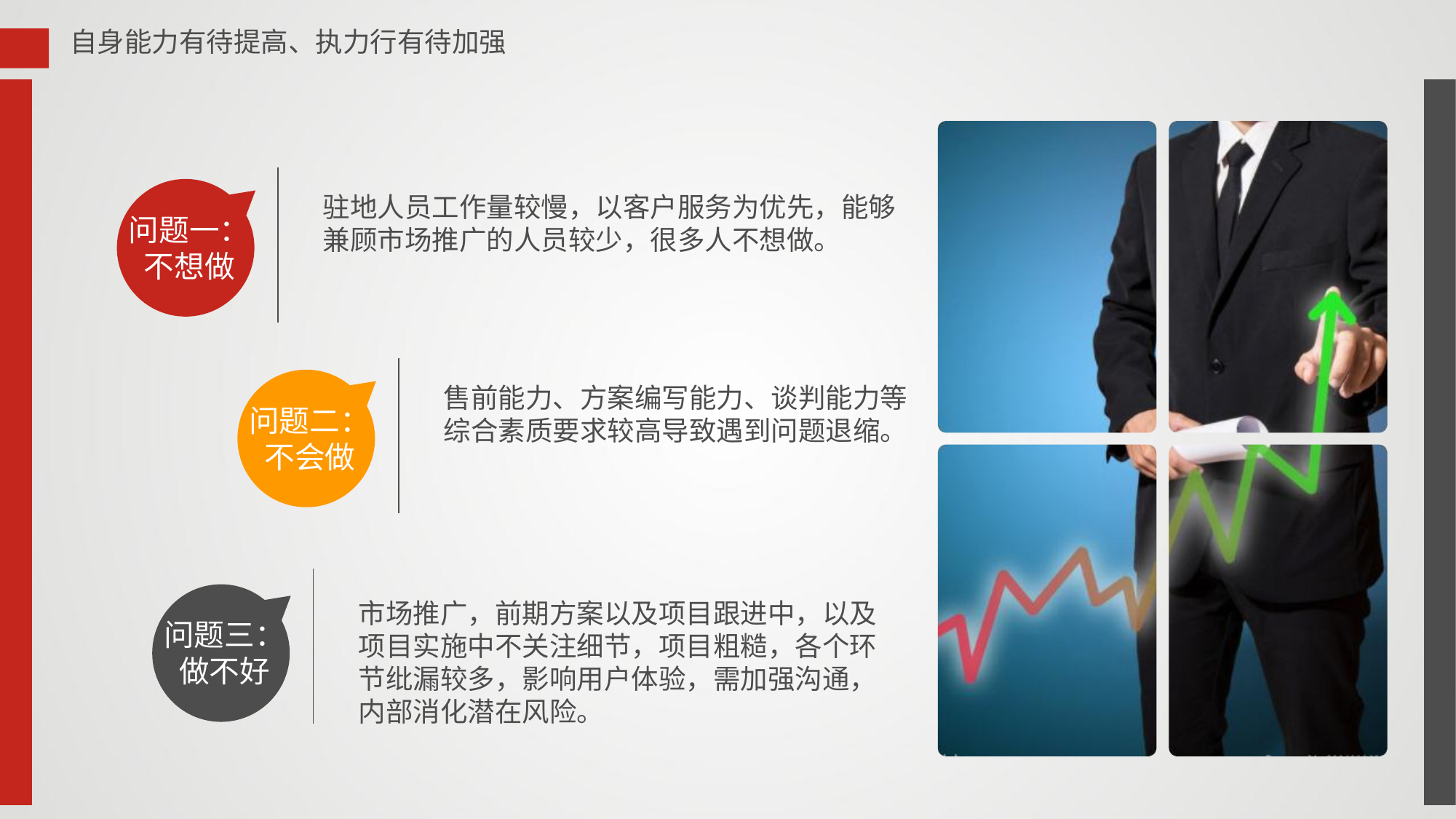

自身能力有待提高、执力行有待加强

驻地人员工作量较慢，以客户服务为优先，能够兼顾市场推广的人员较少，很多人不想做。
问题一：
不想做

售前能力、方案编写能力、谈判能力等综合素质要求较高导致遇到问题退缩。
问题二：
不会做

市场推广，前期方案以及项目跟进中，以及项目实施中不关注细节，项目粗糙，各个环节纰漏较多，影响用户体验，需加强沟通，内部消化潜在风险。
问题三：
做不好